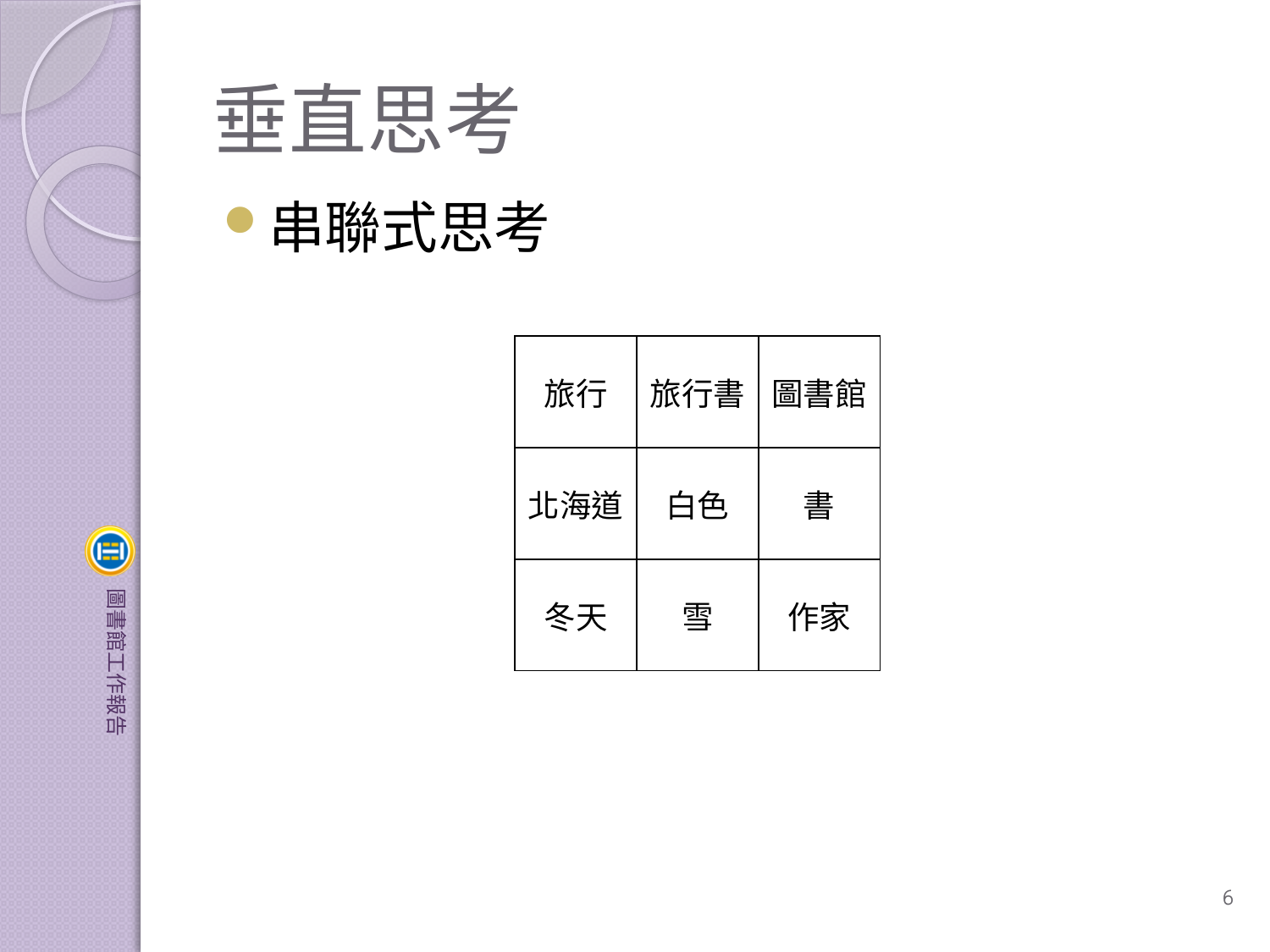

# 垂直思考
串聯式思考
| 旅行 | 旅行書 | 圖書館 |
| --- | --- | --- |
| 北海道 | 白色 | 書 |
| 冬天 | 雪 | 作家 |
6